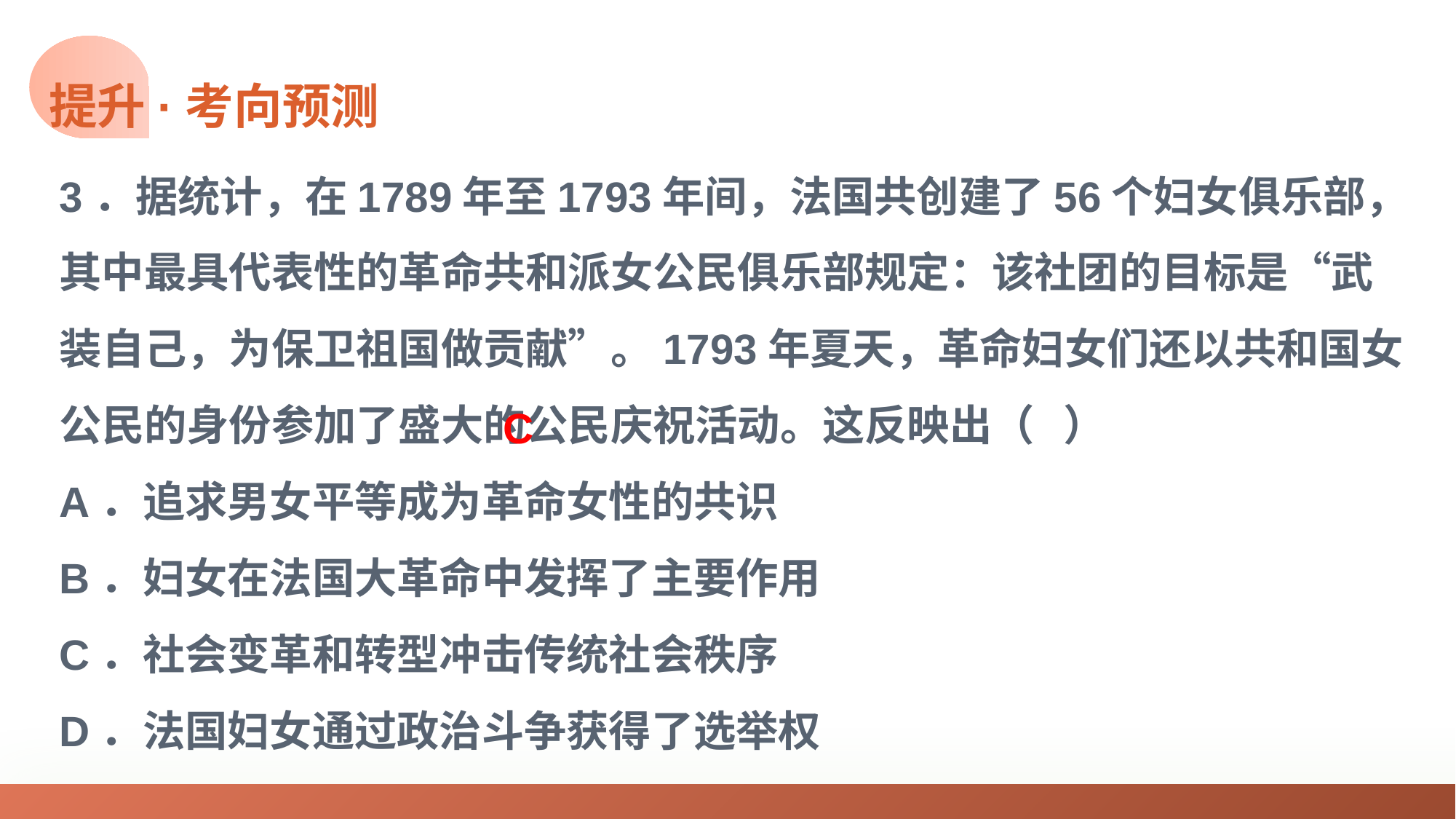

提升·考向预测
3．据统计，在1789年至1793年间，法国共创建了56个妇女俱乐部，其中最具代表性的革命共和派女公民俱乐部规定：该社团的目标是“武装自己，为保卫祖国做贡献”。1793年夏天，革命妇女们还以共和国女公民的身份参加了盛大的公民庆祝活动。这反映出（   ）
A．追求男女平等成为革命女性的共识
B．妇女在法国大革命中发挥了主要作用
C．社会变革和转型冲击传统社会秩序
D．法国妇女通过政治斗争获得了选举权
02
C
稿定PPT
稿定PPT，海量素材持续更新，上千款模板选择总有一款适合你